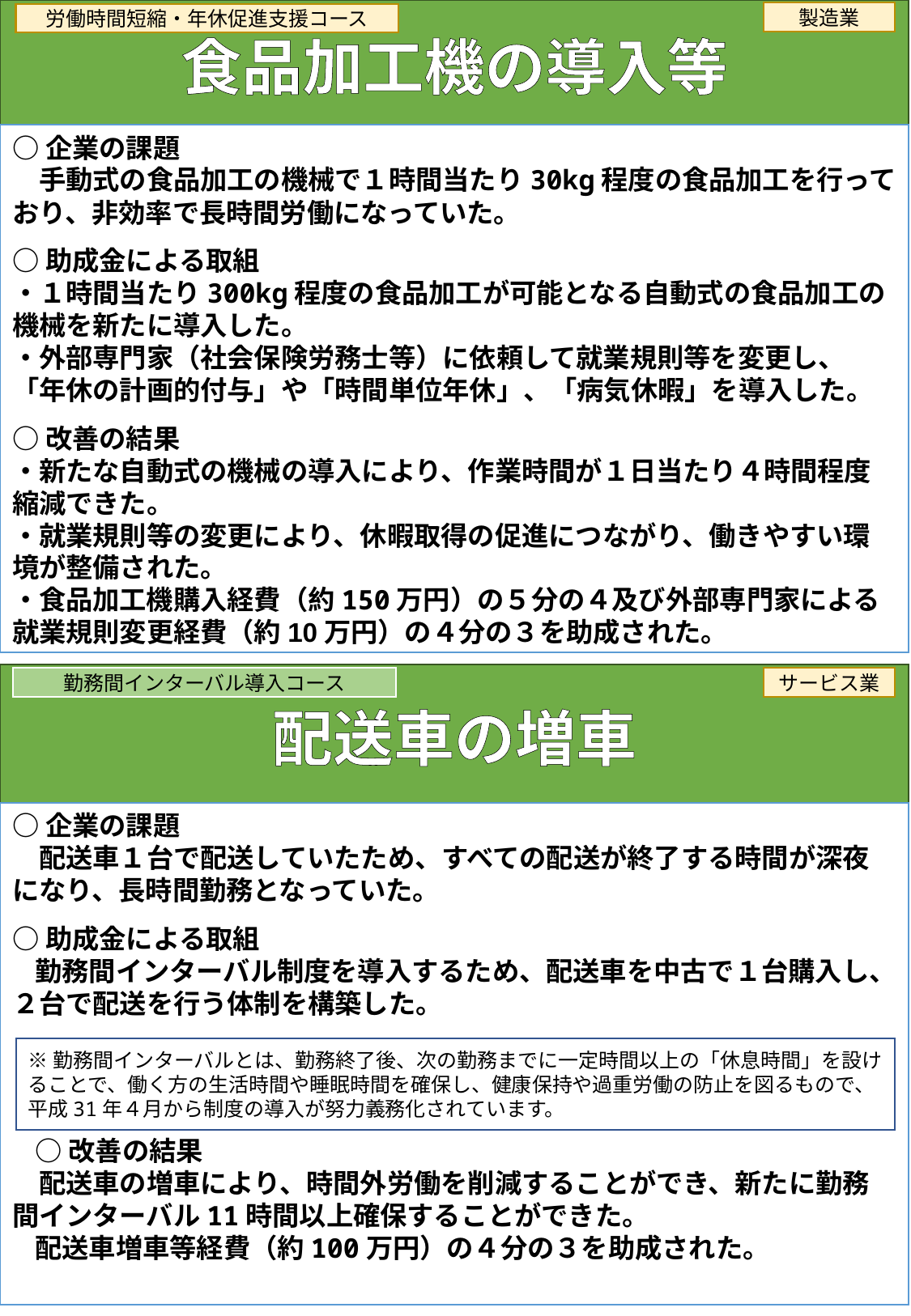

食品加工機の導入等
製造業
労働時間短縮・年休促進支援コース
○企業の課題
　手動式の食品加工の機械で１時間当たり30kg程度の食品加工を行っており、非効率で長時間労働になっていた。
○助成金による取組
・１時間当たり300kg程度の食品加工が可能となる自動式の食品加工の機械を新たに導入した。
・外部専門家（社会保険労務士等）に依頼して就業規則等を変更し、　「年休の計画的付与」や「時間単位年休」、「病気休暇」を導入した。
○改善の結果　
・新たな自動式の機械の導入により、作業時間が１日当たり４時間程度縮減できた。
・就業規則等の変更により、休暇取得の促進につながり、働きやすい環境が整備された。
・食品加工機購入経費（約150万円）の５分の４及び外部専門家による就業規則変更経費（約10万円）の４分の３を助成された。
配送車の増車
勤務間インターバル導入コース
サービス業
○企業の課題
　配送車１台で配送していたため、すべての配送が終了する時間が深夜になり、長時間勤務となっていた。

○助成金による取組
勤務間インターバル制度を導入するため、配送車を中古で１台購入し、２台で配送を行う体制を構築した。

○改善の結果
　配送車の増車により、時間外労働を削減することができ、新たに勤務間インターバル11時間以上確保することができた。
配送車増車等経費（約100万円）の４分の３を助成された。
※勤務間インターバルとは、勤務終了後、次の勤務までに一定時間以上の「休息時間」を設けることで、働く方の生活時間や睡眠時間を確保し、健康保持や過重労働の防止を図るもので、平成31年４月から制度の導入が努力義務化されています。